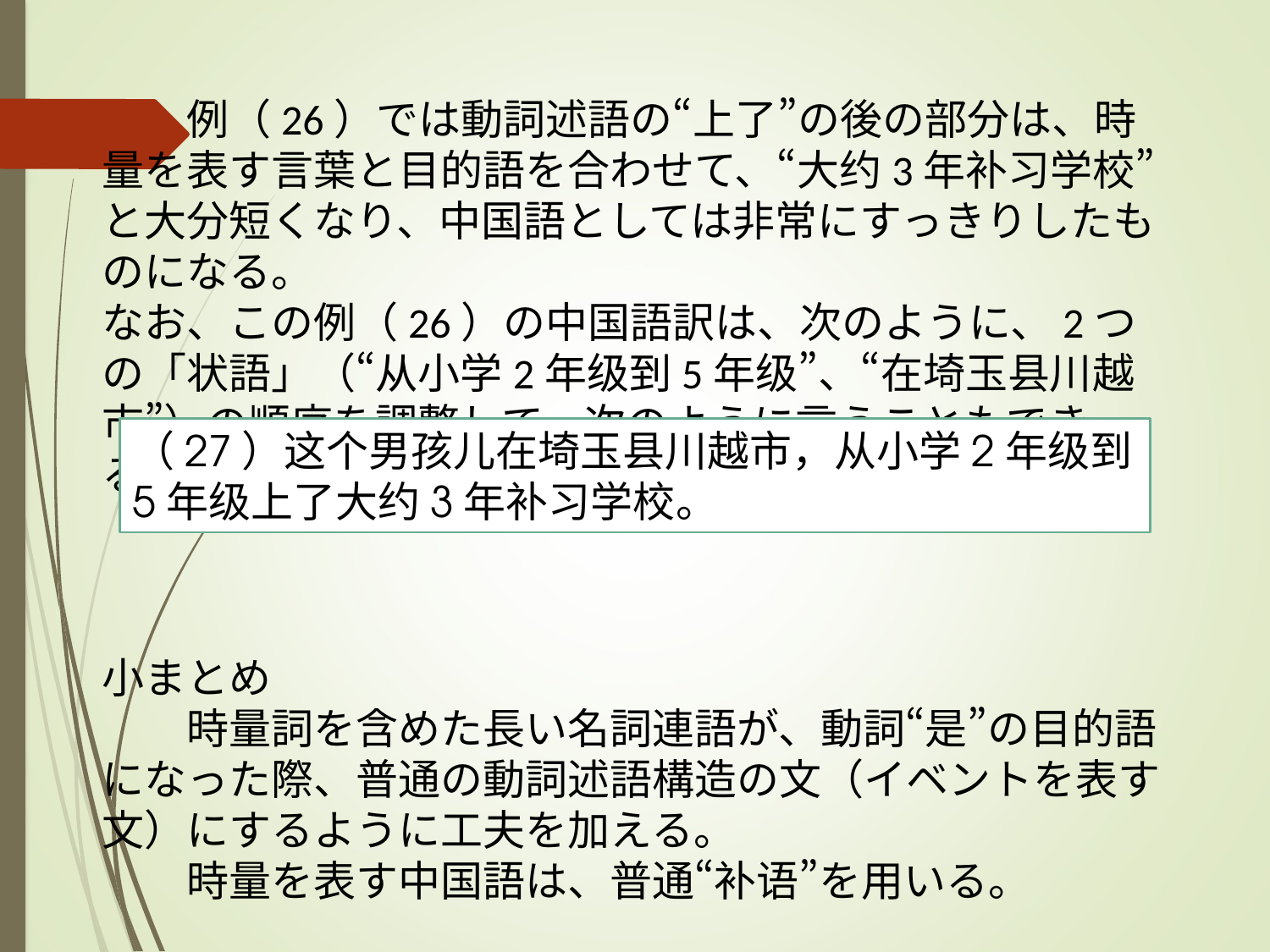

例（26）では動詞述語の“上了”の後の部分は、時量を表す言葉と目的語を合わせて、“大约3年补习学校”と大分短くなり、中国語としては非常にすっきりしたものになる。
なお、この例（26）の中国語訳は、次のように、2つの「状語」（“从小学2年级到5年级”、“在埼玉县川越市”）の順序を調整して、次のように言うこともできる。

小まとめ
　　時量詞を含めた長い名詞連語が、動詞“是”の目的語になった際、普通の動詞述語構造の文（イベントを表す文）にするように工夫を加える。
　　時量を表す中国語は、普通“补语”を用いる。
（27）这个男孩儿在埼玉县川越市，从小学2年级到5年级上了大约3年补习学校。